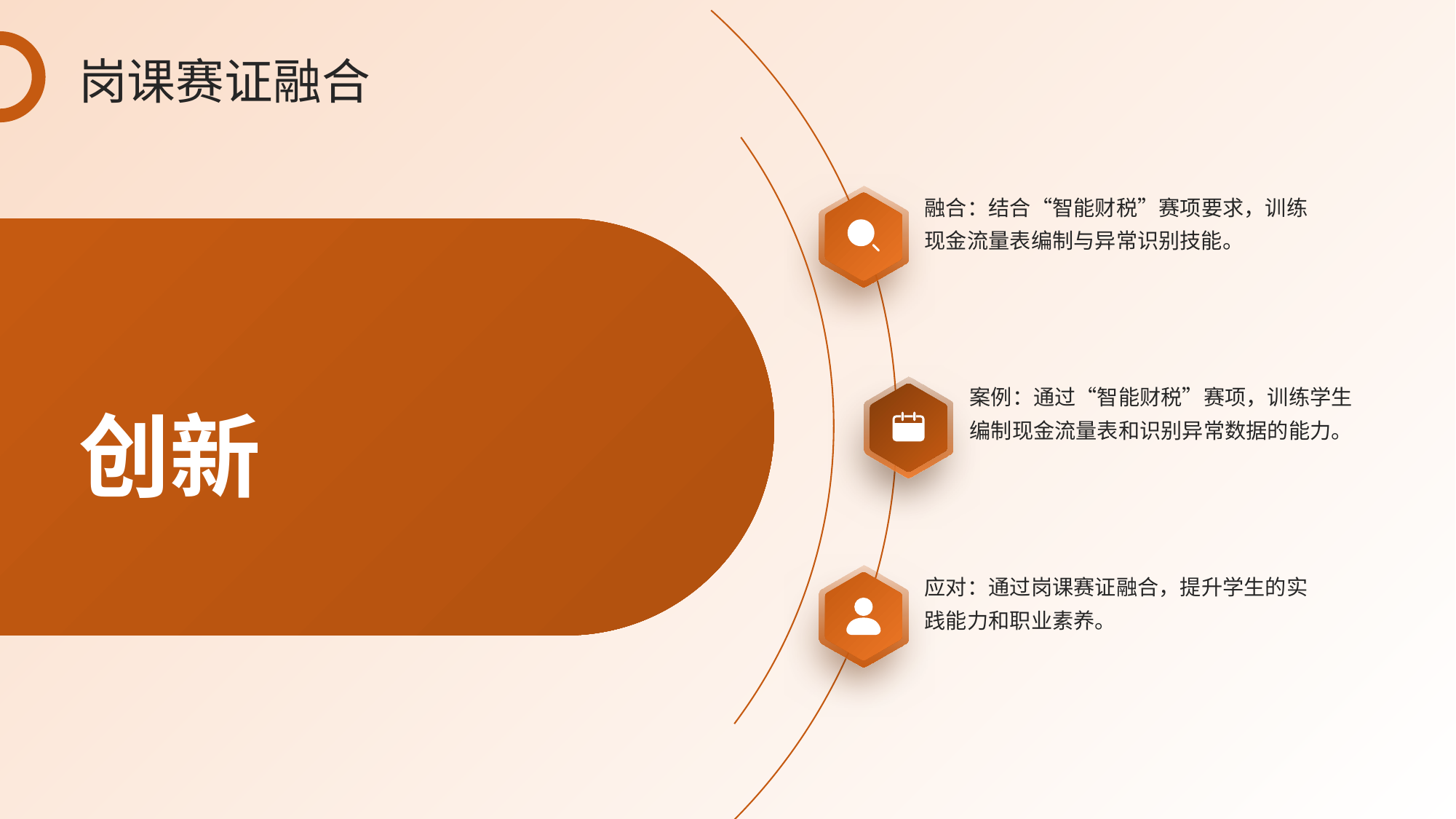

岗课赛证融合

融合：结合“智能财税”赛项要求，训练现金流量表编制与异常识别技能。

创新
案例：通过“智能财税”赛项，训练学生编制现金流量表和识别异常数据的能力。

应对：通过岗课赛证融合，提升学生的实践能力和职业素养。